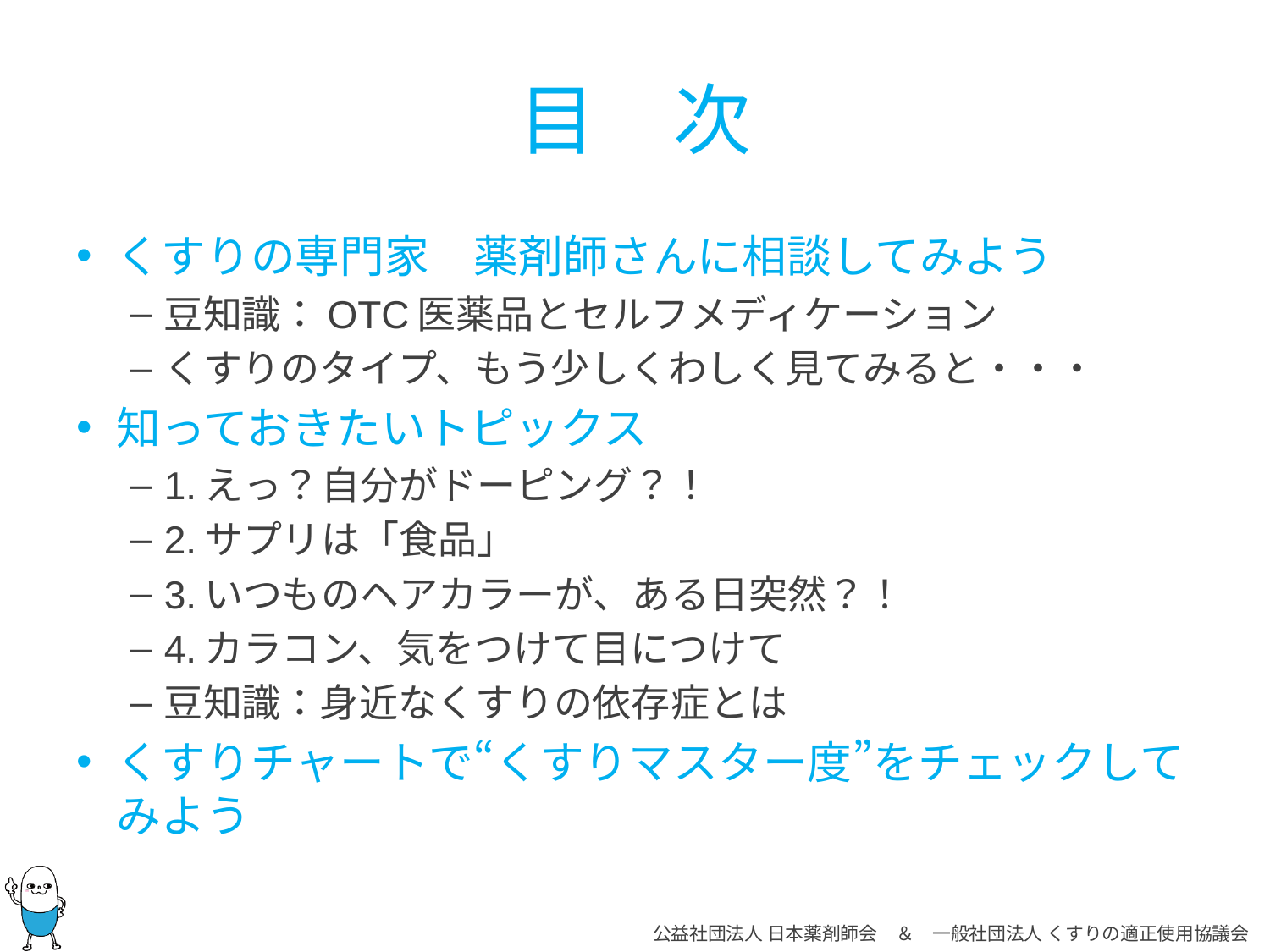

# 目　次
くすりの専門家　薬剤師さんに相談してみよう
豆知識：OTC医薬品とセルフメディケーション
くすりのタイプ、もう少しくわしく見てみると・・・
知っておきたいトピックス
1.えっ？自分がドーピング？！
2.サプリは「食品」
3.いつものヘアカラーが、ある日突然？！
4.カラコン、気をつけて目につけて
豆知識：身近なくすりの依存症とは
くすりチャートで“くすりマスター度”をチェックしてみよう